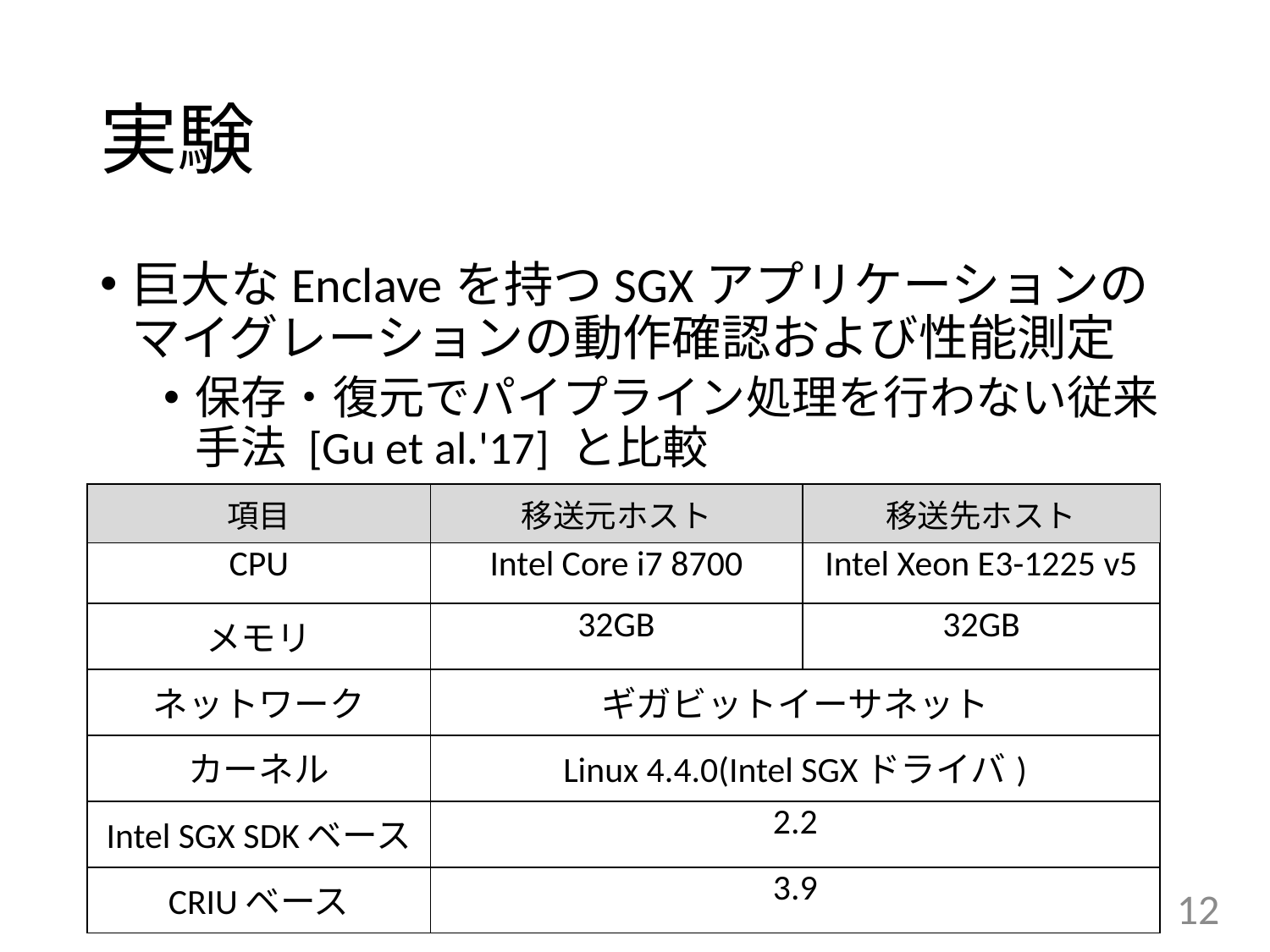

# 実験
巨大なEnclaveを持つSGXアプリケーションのマイグレーションの動作確認および性能測定
保存・復元でパイプライン処理を行わない従来手法 [Gu et al.'17] と比較

| 項目 | 移送元ホスト | 移送先ホスト |
| --- | --- | --- |
| CPU | Intel Core i7 8700 | Intel Xeon E3-1225 v5 |
| メモリ | 32GB | 32GB |
| ネットワーク | ギガビットイーサネット |  |
| カーネル | Linux 4.4.0(Intel SGXドライバ) |  |
| Intel SGX SDKベース | 2.2 |  |
| CRIUベース | 3.9 |  |
12